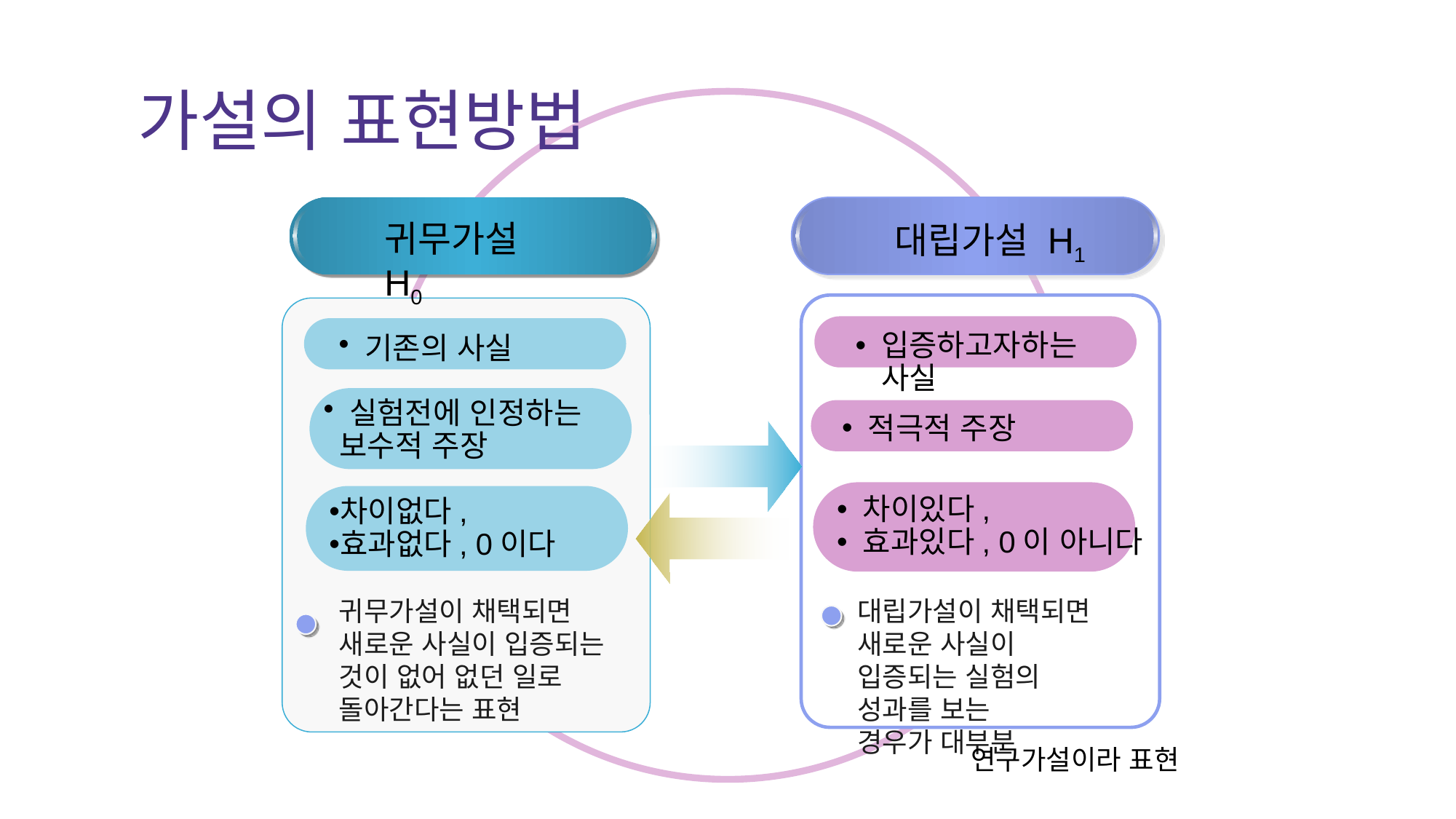

# 가설의 표현방법

대립가설 H1
귀무가설 H0

입증하고자하는 사실
기존의 사실

실험전에 인정하는
 보수적 주장

적극적 주장

차이있다,
효과있다, 0이 아니다

차이없다,
효과없다, 0이다

귀무가설이 채택되면
새로운 사실이 입증되는 것이 없어 없던 일로 돌아간다는 표현
대립가설이 채택되면
새로운 사실이 입증되는 실험의 성과를 보는
경우가 대부분

연구가설이라 표현